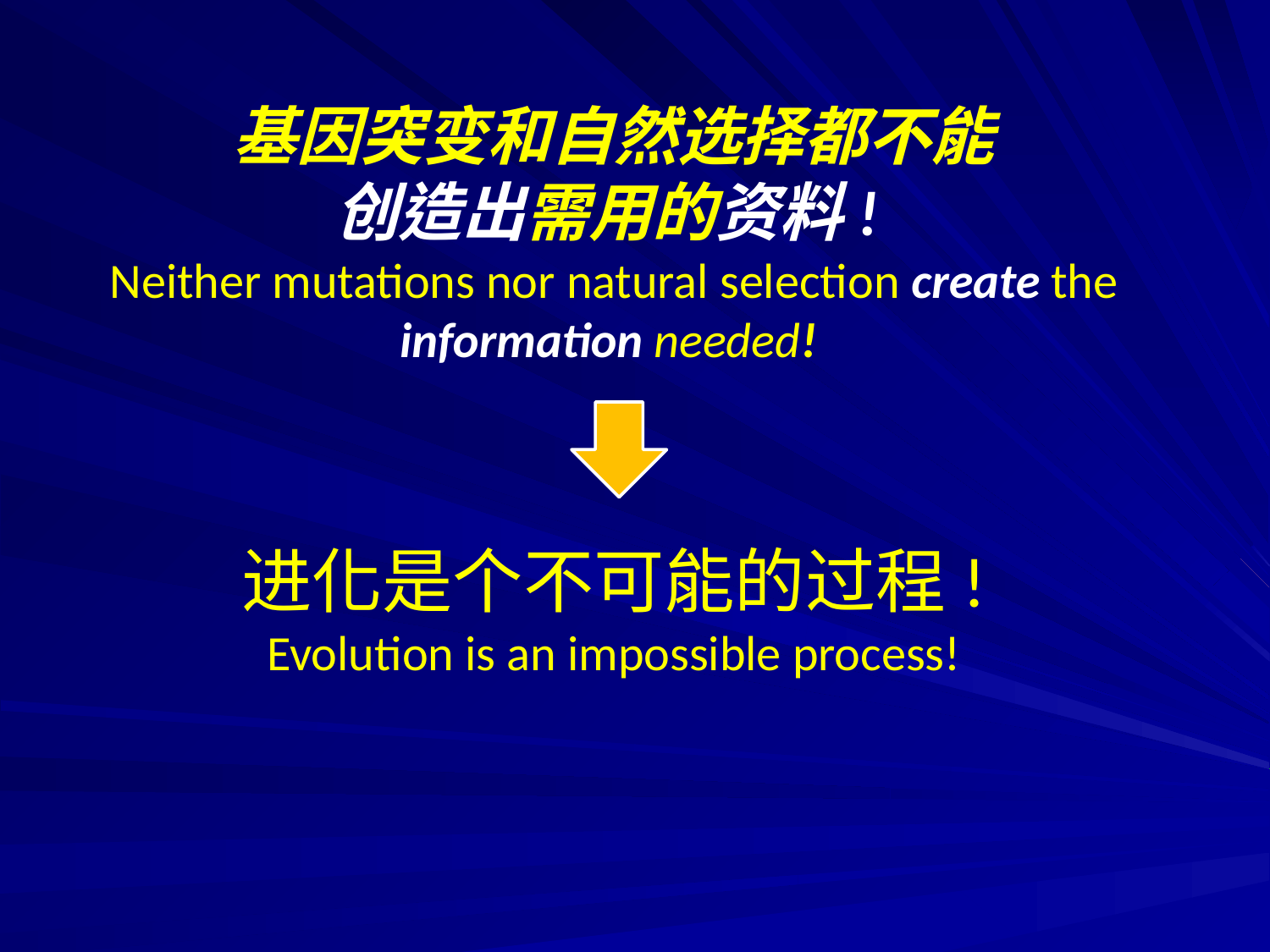

# 基因突变和自然选择都不能 创造出需用的资料! Neither mutations nor natural selection create the information needed! 进化是个不可能的过程! Evolution is an impossible process!